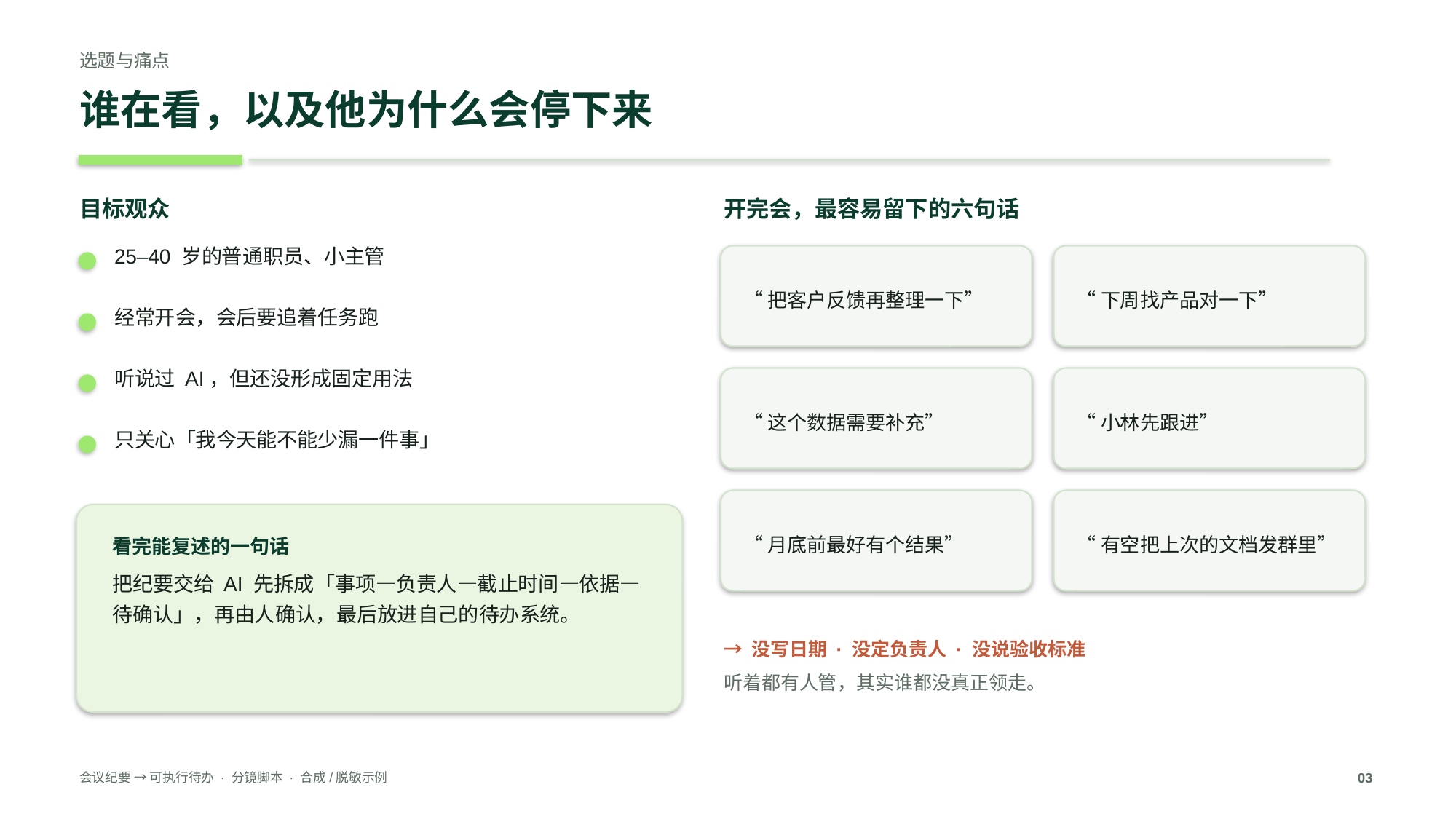

选题与痛点
谁在看，以及他为什么会停下来

目标观众
开完会，最容易留下的六句话
25–40 岁的普通职员、小主管

“把客户反馈再整理一下”
“下周找产品对一下”
经常开会，会后要追着任务跑

听说过 AI，但还没形成固定用法

“这个数据需要补充”
“小林先跟进”
只关心「我今天能不能少漏一件事」

“月底前最好有个结果”
“有空把上次的文档发群里”

看完能复述的一句话
把纪要交给 AI 先拆成「事项—负责人—截止时间—依据—待确认」，再由人确认，最后放进自己的待办系统。
→ 没写日期 · 没定负责人 · 没说验收标准
听着都有人管，其实谁都没真正领走。
会议纪要 → 可执行待办 · 分镜脚本 · 合成/脱敏示例
03